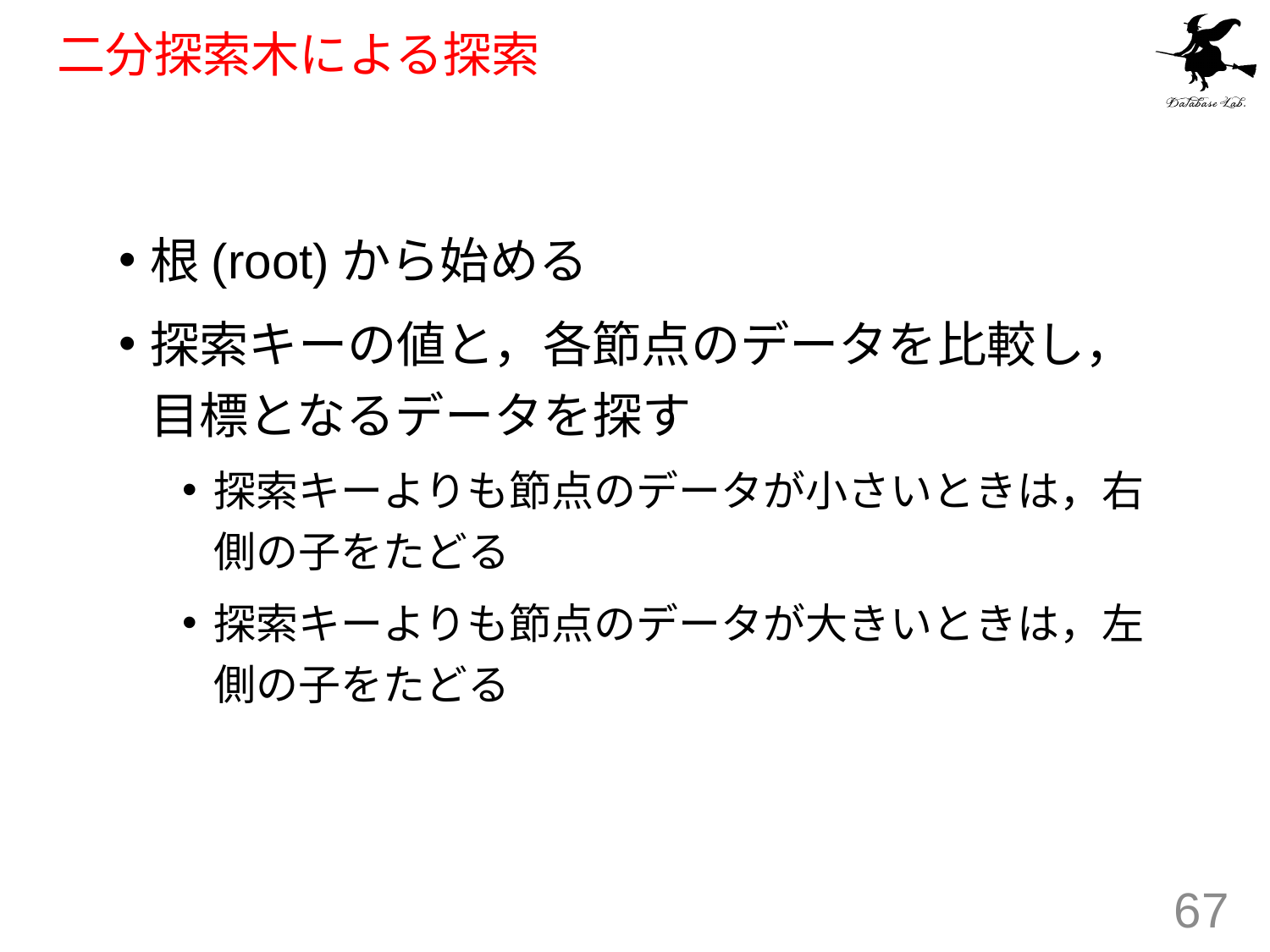

# 二分探索木による探索
根(root)から始める
探索キーの値と，各節点のデータを比較し，目標となるデータを探す
探索キーよりも節点のデータが小さいときは，右側の子をたどる
探索キーよりも節点のデータが大きいときは，左側の子をたどる
67